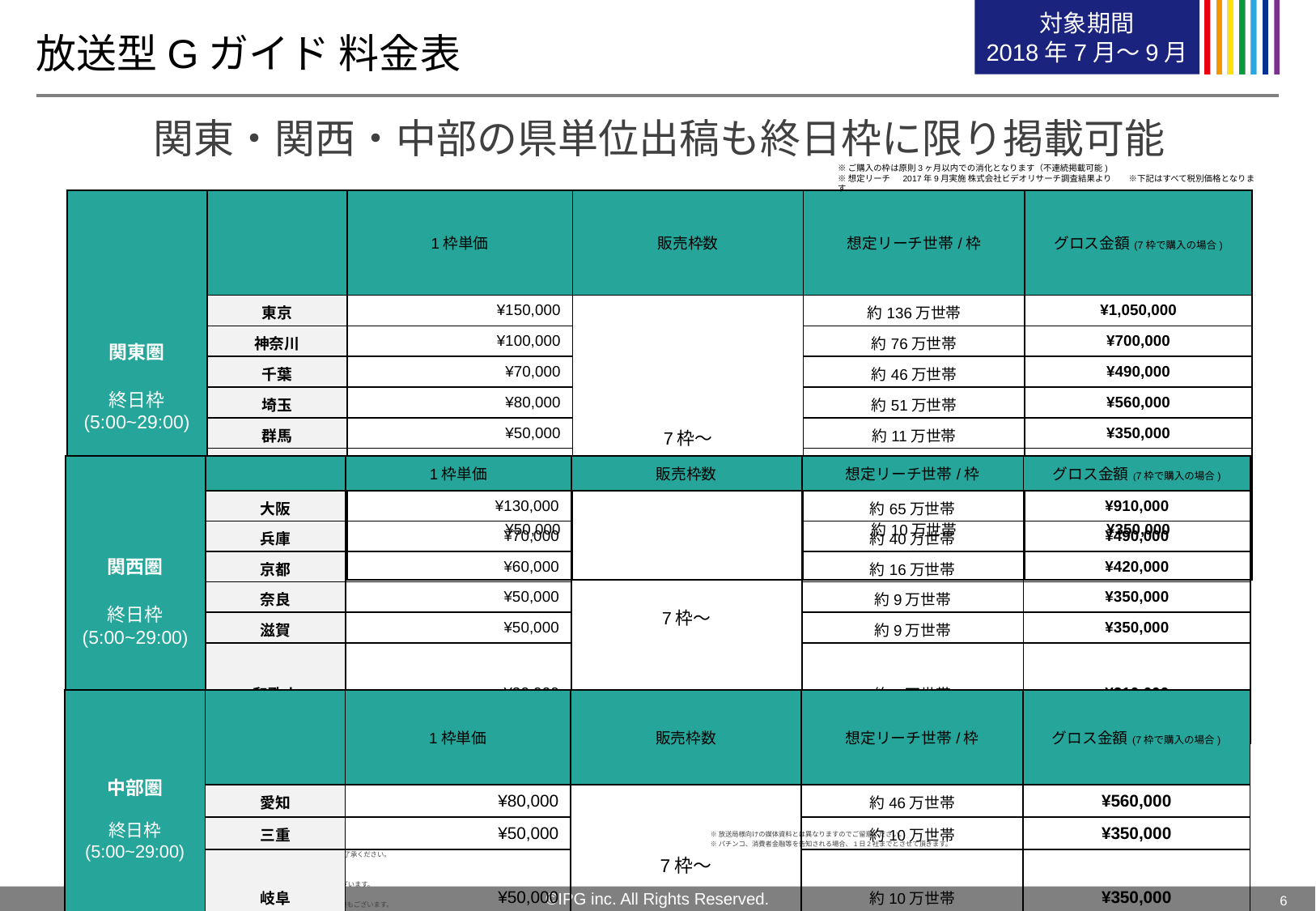

対象期間
2018年7月～9月

# 放送型Gガイド 料金表
関東・関西・中部の県単位出稿も終日枠に限り掲載可能
※ご購入の枠は原則3ヶ月以内での消化となります（不連続掲載可能)
※想定リーチ　 2017年9月実施 株式会社ビデオリサーチ調査結果より　　※下記はすべて税別価格となります
| 関東圏 終日枠 (5:00~29:00) |  | 1枠単価 | 販売枠数 | 想定リーチ世帯/枠 | グロス金額(7枠で購入の場合) |
| --- | --- | --- | --- | --- | --- |
|  | 東京 | ¥150,000 | 7枠〜 | 約136万世帯 | ¥1,050,000 |
|  | 神奈川 | ¥100,000 |  | 約76万世帯 | ¥700,000 |
|  | 千葉 | ¥70,000 |  | 約46万世帯 | ¥490,000 |
|  | 埼玉 | ¥80,000 |  | 約51万世帯 | ¥560,000 |
|  | 群馬 | ¥50,000 |  | 約11万世帯 | ¥350,000 |
|  | 茨城 | ¥50,000 |  | 約15万世帯 | ¥350,000 |
|  | 栃木 | ¥50,000 |  | 約10万世帯 | ¥350,000 |
| 関西圏 終日枠 (5:00~29:00) |  | 1枠単価 | 販売枠数 | 想定リーチ世帯/枠 | グロス金額(7枠で購入の場合) |
| --- | --- | --- | --- | --- | --- |
|  | 大阪 | ¥130,000 | 7枠〜 | 約65万世帯 | ¥910,000 |
|  | 兵庫 | ¥70,000 |  | 約40万世帯 | ¥490,000 |
|  | 京都 | ¥60,000 |  | 約16万世帯 | ¥420,000 |
|  | 奈良 | ¥50,000 |  | 約9万世帯 | ¥350,000 |
|  | 滋賀 | ¥50,000 |  | 約9万世帯 | ¥350,000 |
|  | 和歌山 | ¥30,000 |  | 約7万世帯 | ¥210,000 |
| 中部圏 終日枠 (5:00~29:00) |  | 1枠単価 | 販売枠数 | 想定リーチ世帯/枠 | グロス金額(7枠で購入の場合) |
| --- | --- | --- | --- | --- | --- |
|  | 愛知 | ¥80,000 | 7枠〜 | 約46万世帯 | ¥560,000 |
|  | 三重 | ¥50,000 |  | 約10万世帯 | ¥350,000 |
|  | 岐阜 | ¥50,000 |  | 約10万世帯 | ¥350,000 |
※競合排除はしておりません。10秒後に競合社の広告が掲載される場合がございます。
※掲載報告は、掲載画面を写真撮影しレポートさせて頂きます。
　ただし、東京都でのご掲載がない場合は掲載画面の写真撮影も出来かねますので、予めご了承ください。
※素材制作をIPG社にて請負う場合、1素材あたり別途¥140,000（税別）がかかります。
※広告掲載日より中7営業日前での素材納品が原則となります。
※IPG社にて表現考査がございます。広告表現内容によっては、掲載をお断りする場合もございます。
※別紙記載の免責事項を必ずご確認下さい。
※一部受信機ではインターネット結線により”放送型Gガイド広告”が表示されなくなる機種もございます。
※放送局様向けの媒体資料とは異なりますのでご留意ください。
※パチンコ、消費者金融等を告知される場合、1日2社までとさせて頂きます。
6
©IPG inc. All Rights Reserved.